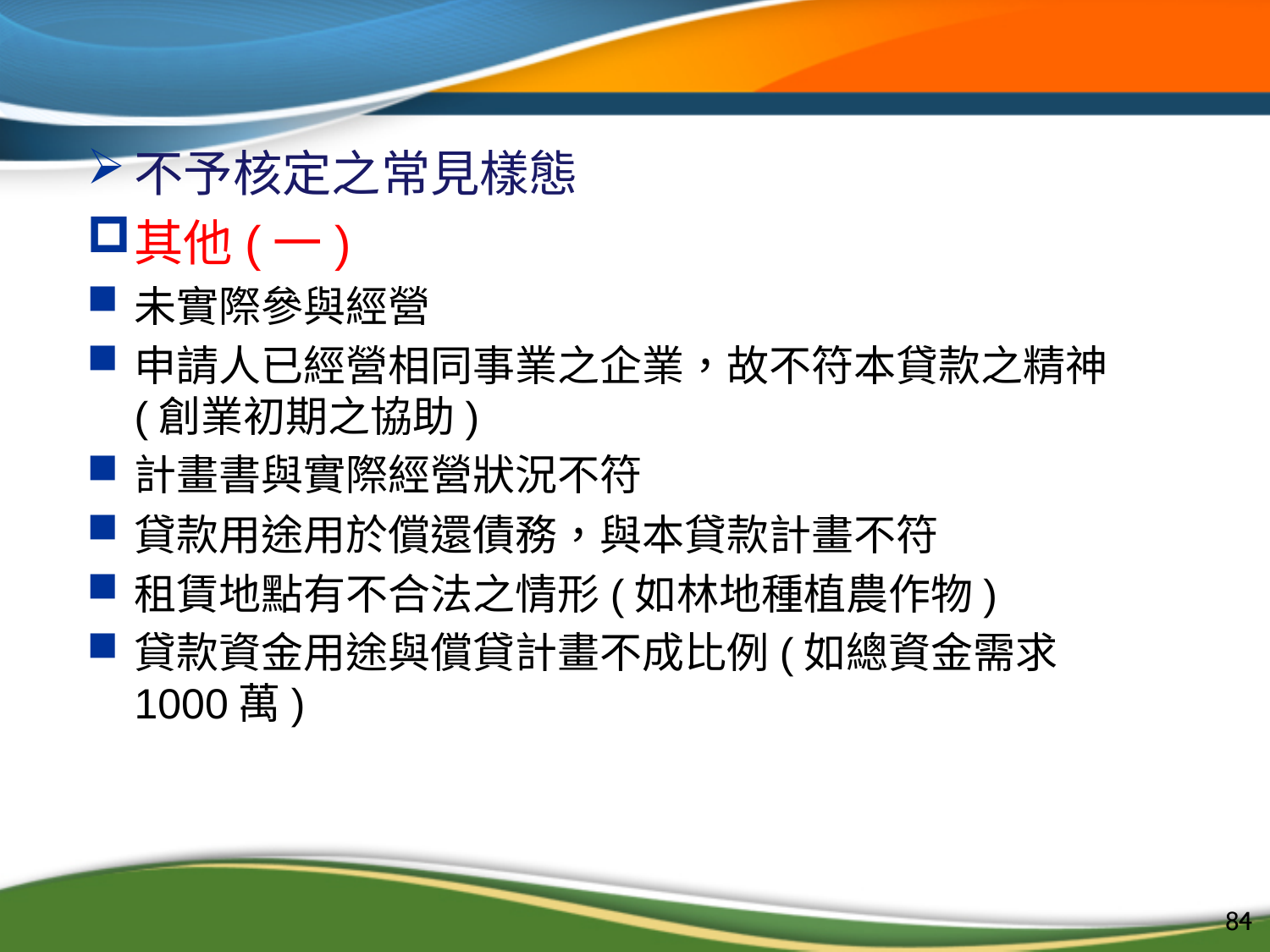

#
不予核定之常見樣態
其他(一)
未實際參與經營
申請人已經營相同事業之企業，故不符本貸款之精神(創業初期之協助)
計畫書與實際經營狀況不符
貸款用途用於償還債務，與本貸款計畫不符
租賃地點有不合法之情形(如林地種植農作物)
貸款資金用途與償貸計畫不成比例(如總資金需求1000萬)

84